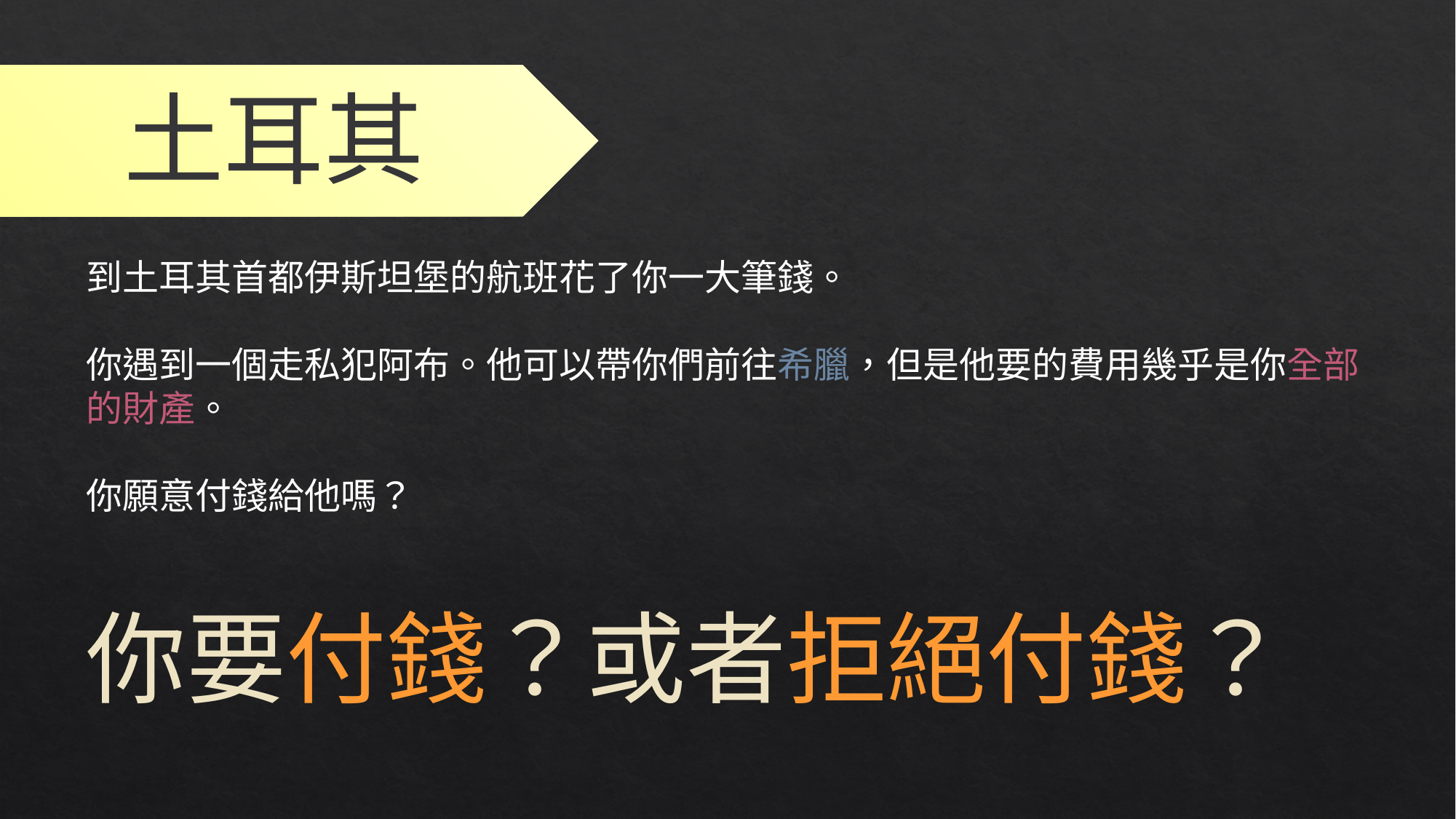

土耳其
到土耳其首都伊斯坦堡的航班花了你一大筆錢。

你遇到一個走私犯阿布。他可以帶你們前往希臘，但是他要的費用幾乎是你全部的財產。

你願意付錢給他嗎？
你要付錢？或者拒絕付錢？